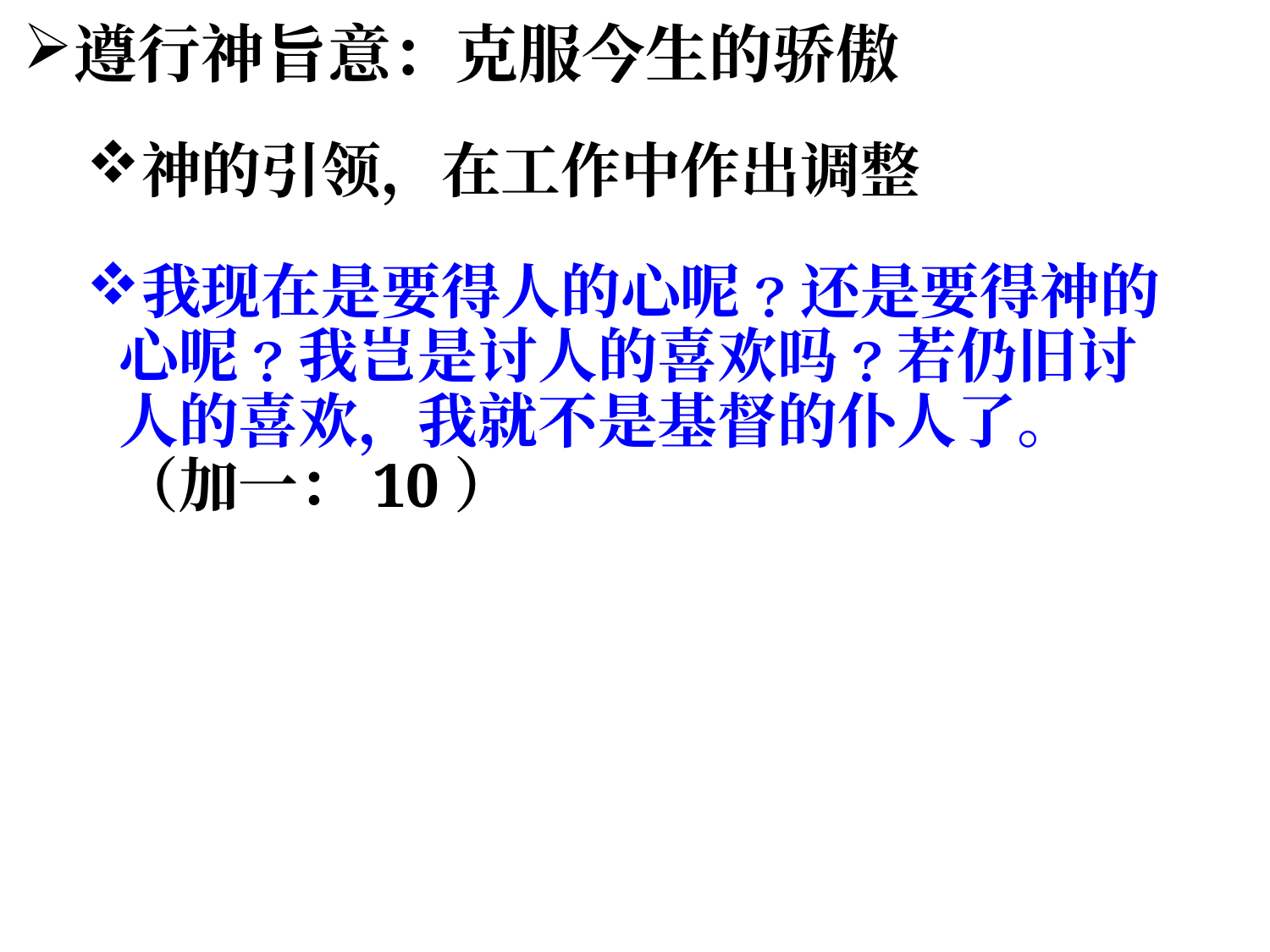

遵行神旨意：克服今生的骄傲

神的引领，在工作中作出调整

我现在是要得人的心呢﹖还是要得神的心呢﹖我岂是讨人的喜欢吗﹖若仍旧讨人的喜欢，我就不是基督的仆人了。（加一：10）